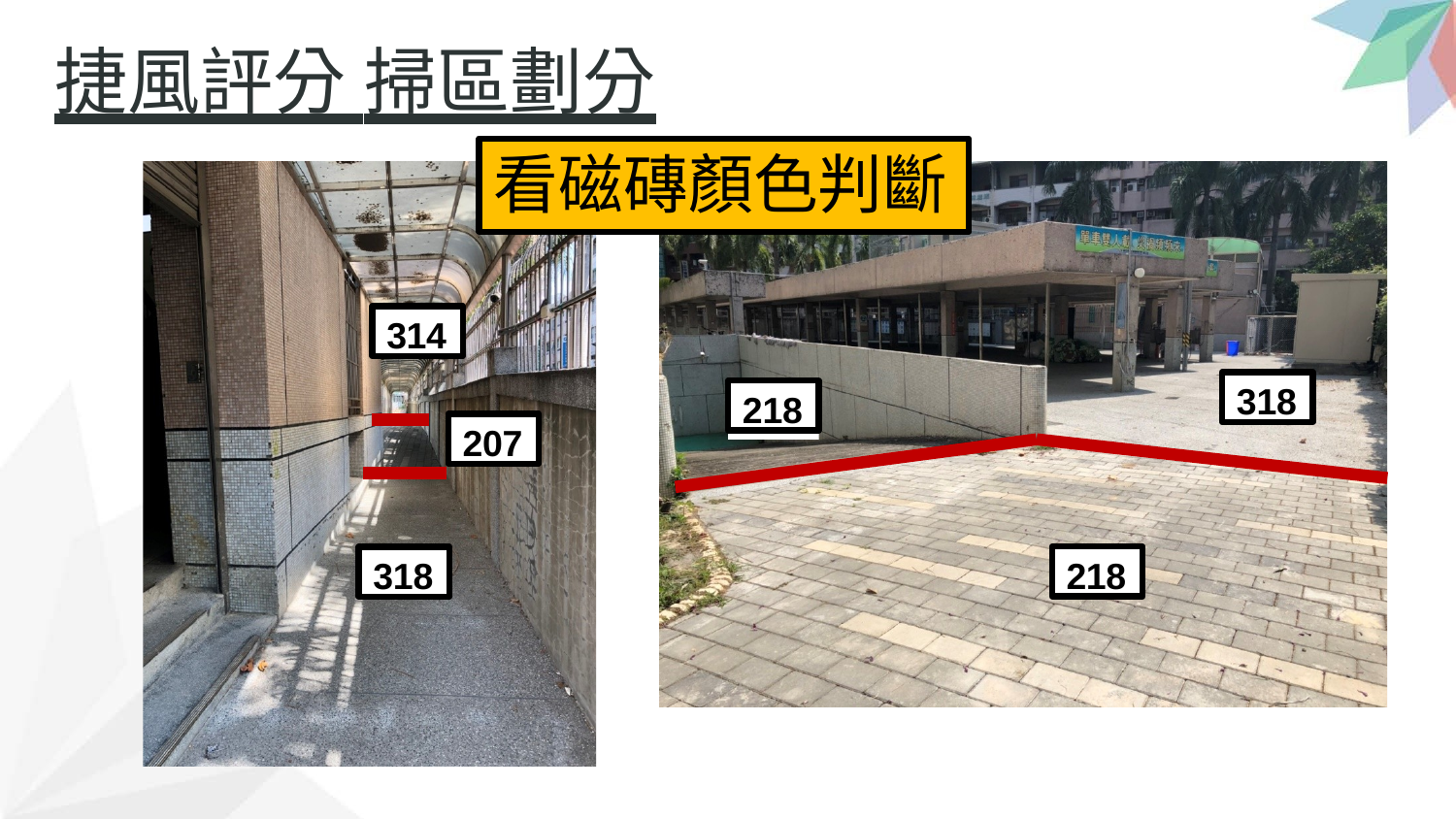

# 捷風評分 掃區劃分

看磁磚顏色判斷

314
318

218
207

218
318